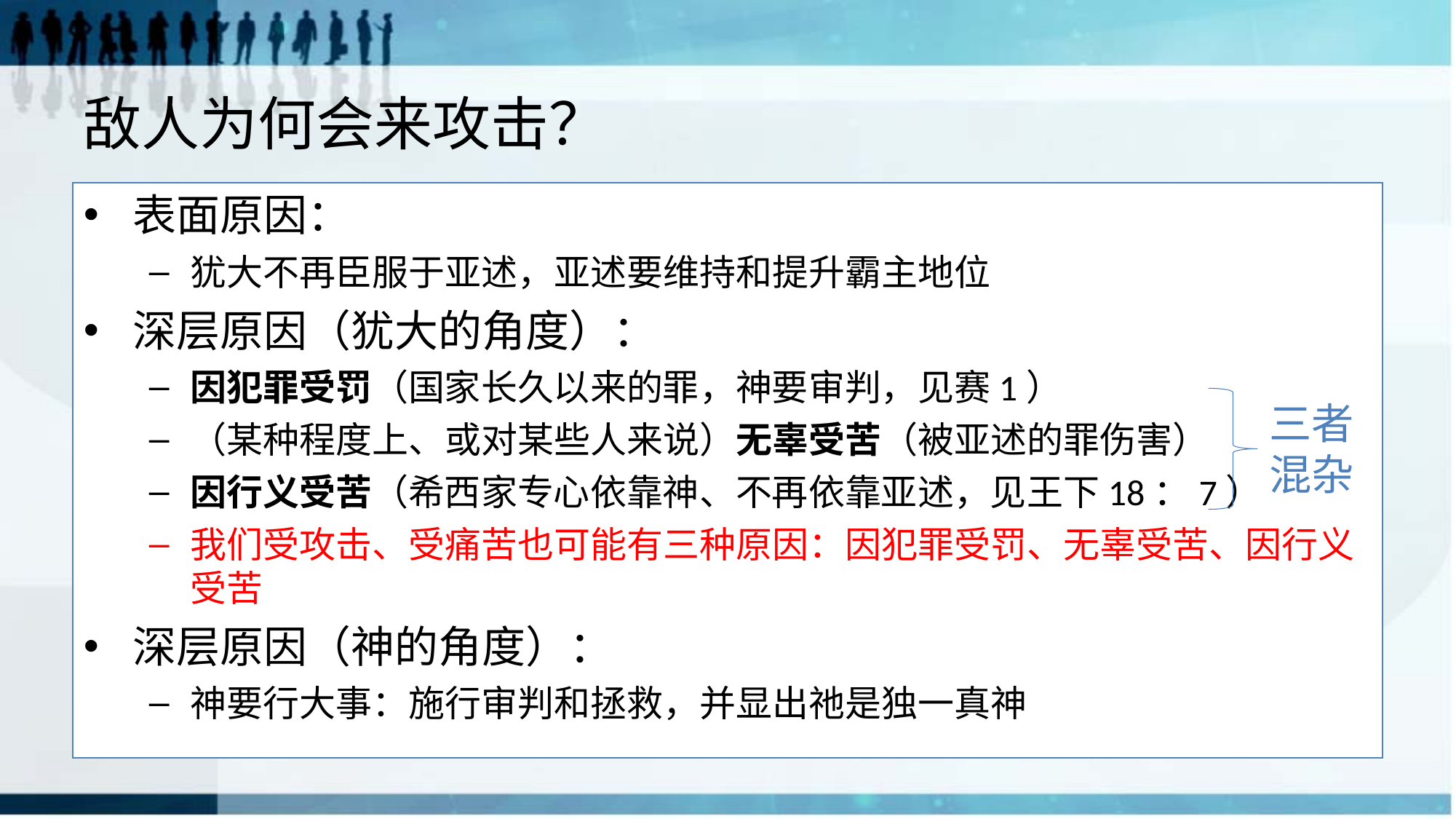

# 敌人为何会来攻击？
表面原因：
犹大不再臣服于亚述，亚述要维持和提升霸主地位
深层原因（犹大的角度）：
因犯罪受罚（国家长久以来的罪，神要审判，见赛1）
（某种程度上、或对某些人来说）无辜受苦（被亚述的罪伤害）
因行义受苦（希西家专心依靠神、不再依靠亚述，见王下18：7）
我们受攻击、受痛苦也可能有三种原因：因犯罪受罚、无辜受苦、因行义受苦
深层原因（神的角度）：
神要行大事：施行审判和拯救，并显出祂是独一真神

三者混杂